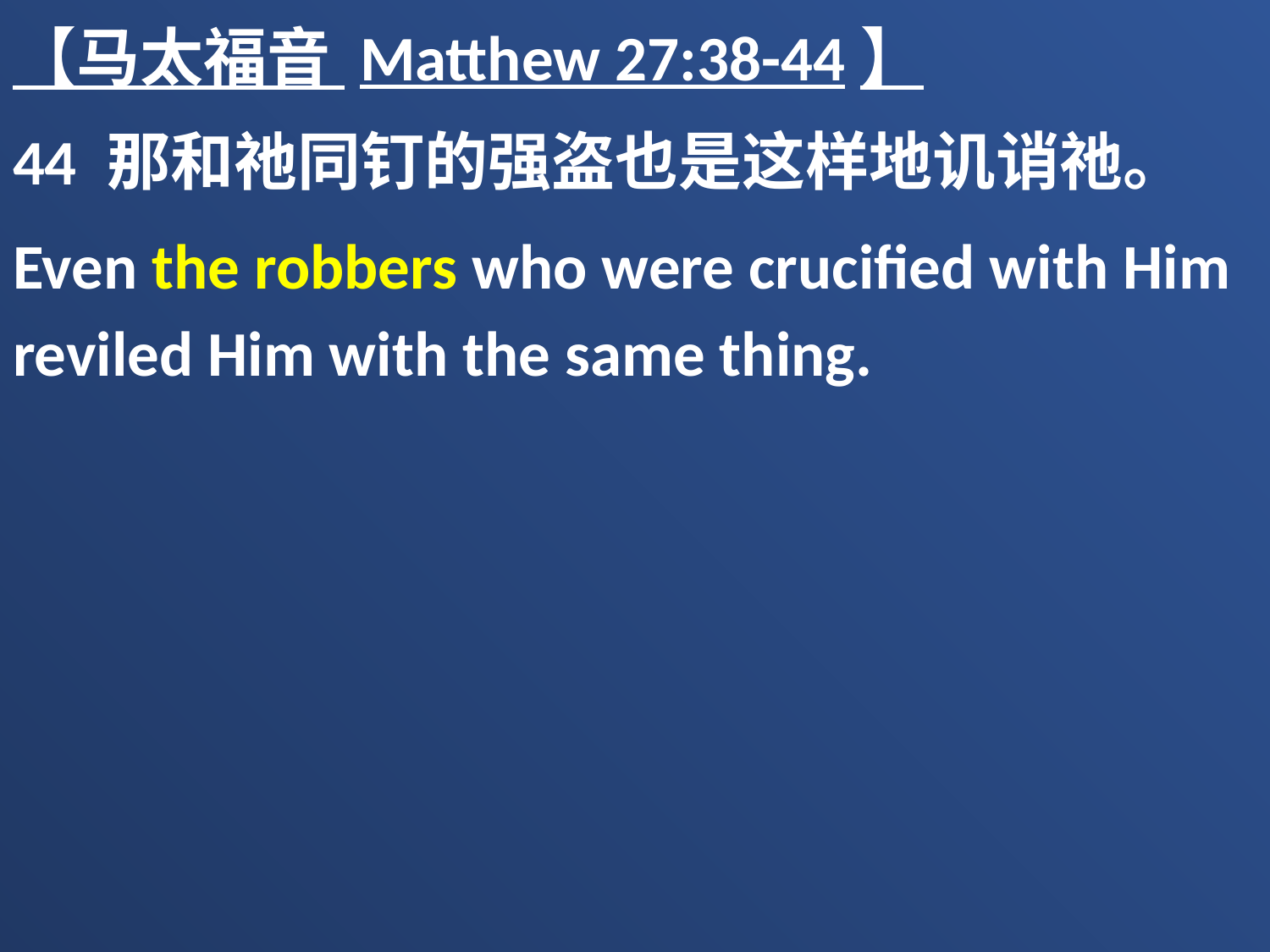

【马太福音 Matthew 27:38-44】
44 那和祂同钉的强盗也是这样地讥诮祂。
Even the robbers who were crucified with Him reviled Him with the same thing.